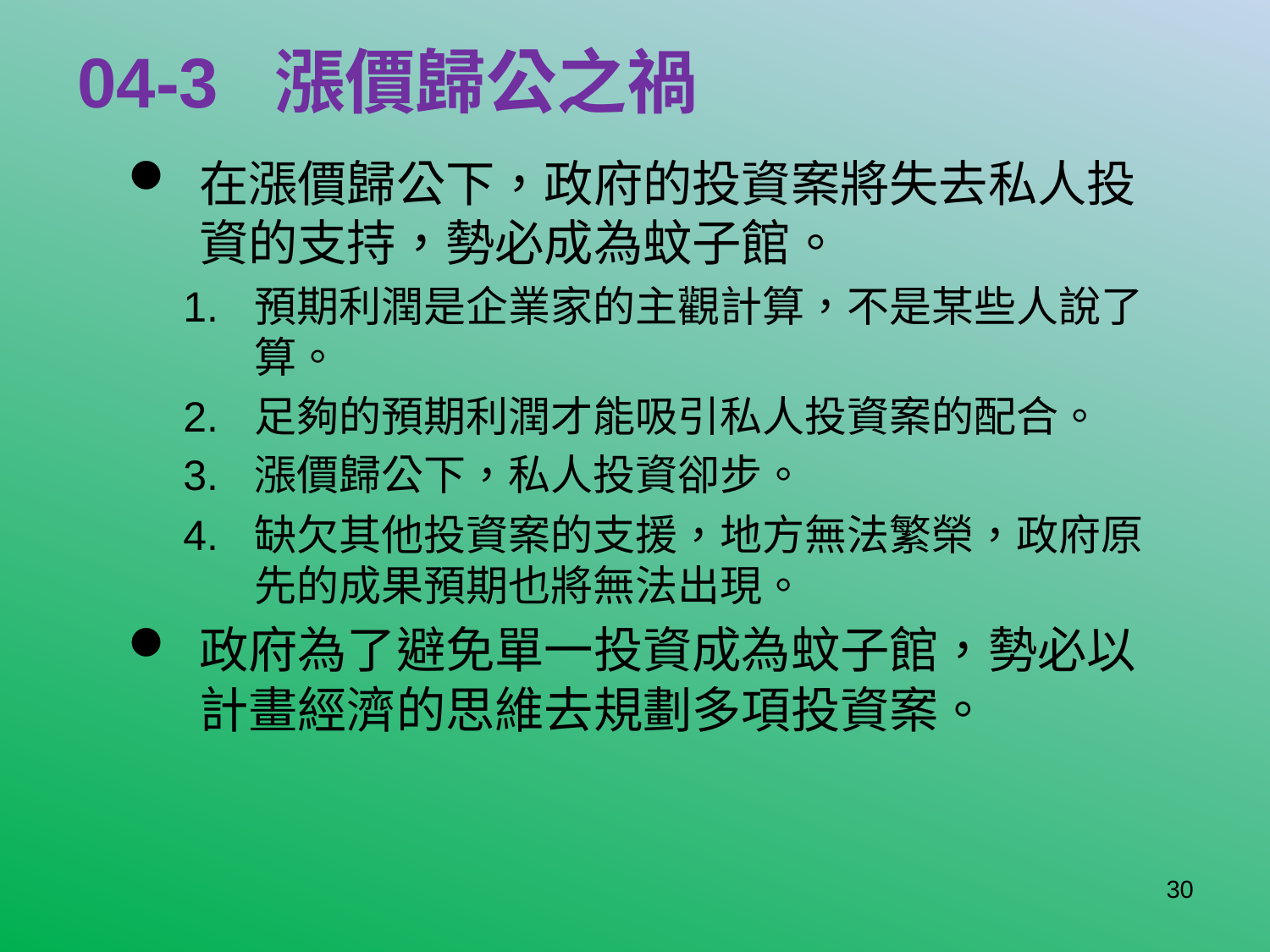

# 04-3  漲價歸公之禍
在漲價歸公下，政府的投資案將失去私人投資的支持，勢必成為蚊子館。
預期利潤是企業家的主觀計算，不是某些人說了算。
足夠的預期利潤才能吸引私人投資案的配合。
漲價歸公下，私人投資卻步。
缺欠其他投資案的支援，地方無法繁榮，政府原先的成果預期也將無法出現。
政府為了避免單一投資成為蚊子館，勢必以計畫經濟的思維去規劃多項投資案。
30